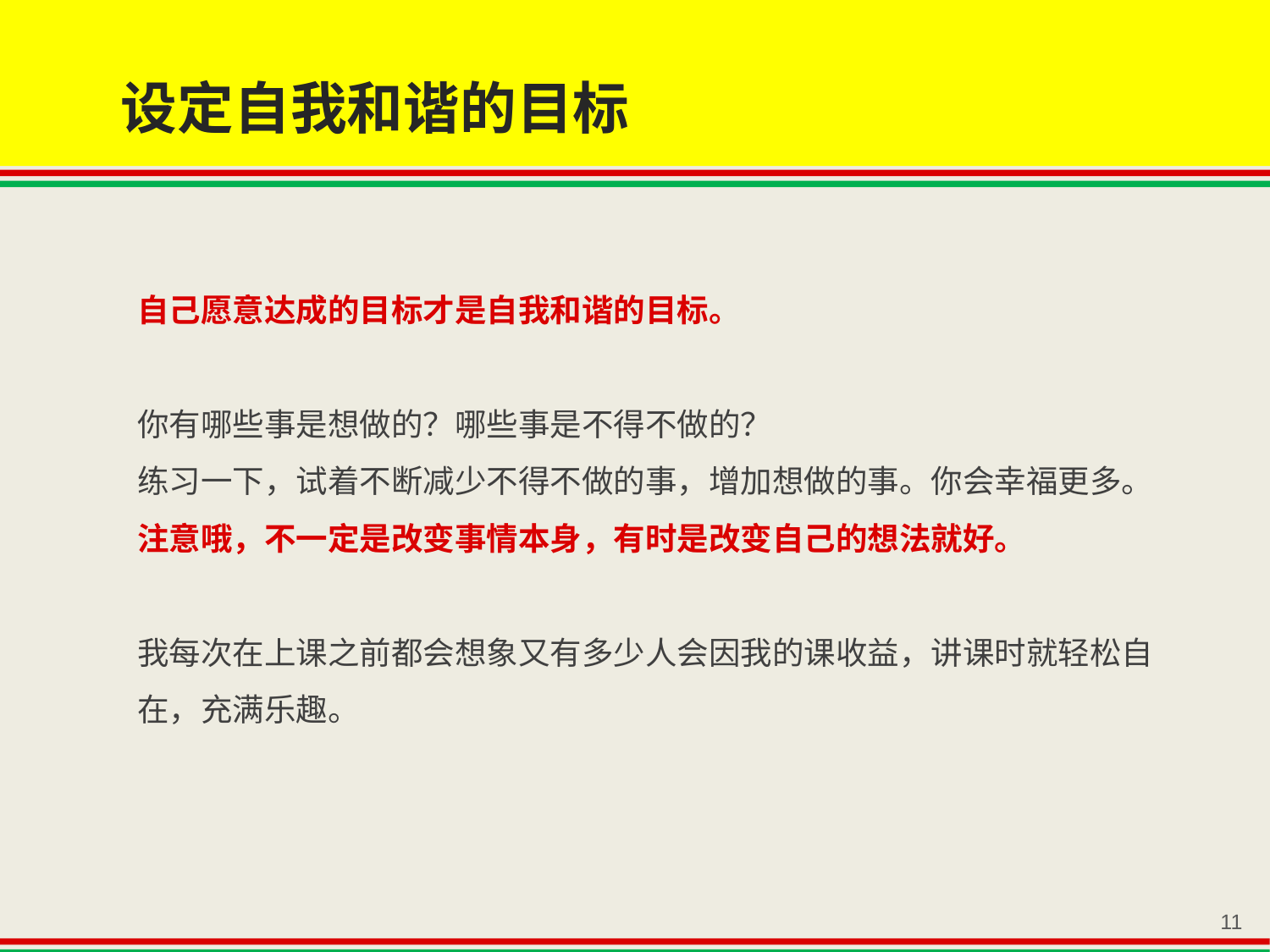

设定自我和谐的目标

自己愿意达成的目标才是自我和谐的目标。

你有哪些事是想做的？哪些事是不得不做的？
练习一下，试着不断减少不得不做的事，增加想做的事。你会幸福更多。注意哦，不一定是改变事情本身，有时是改变自己的想法就好。

我每次在上课之前都会想象又有多少人会因我的课收益，讲课时就轻松自在，充满乐趣。
11